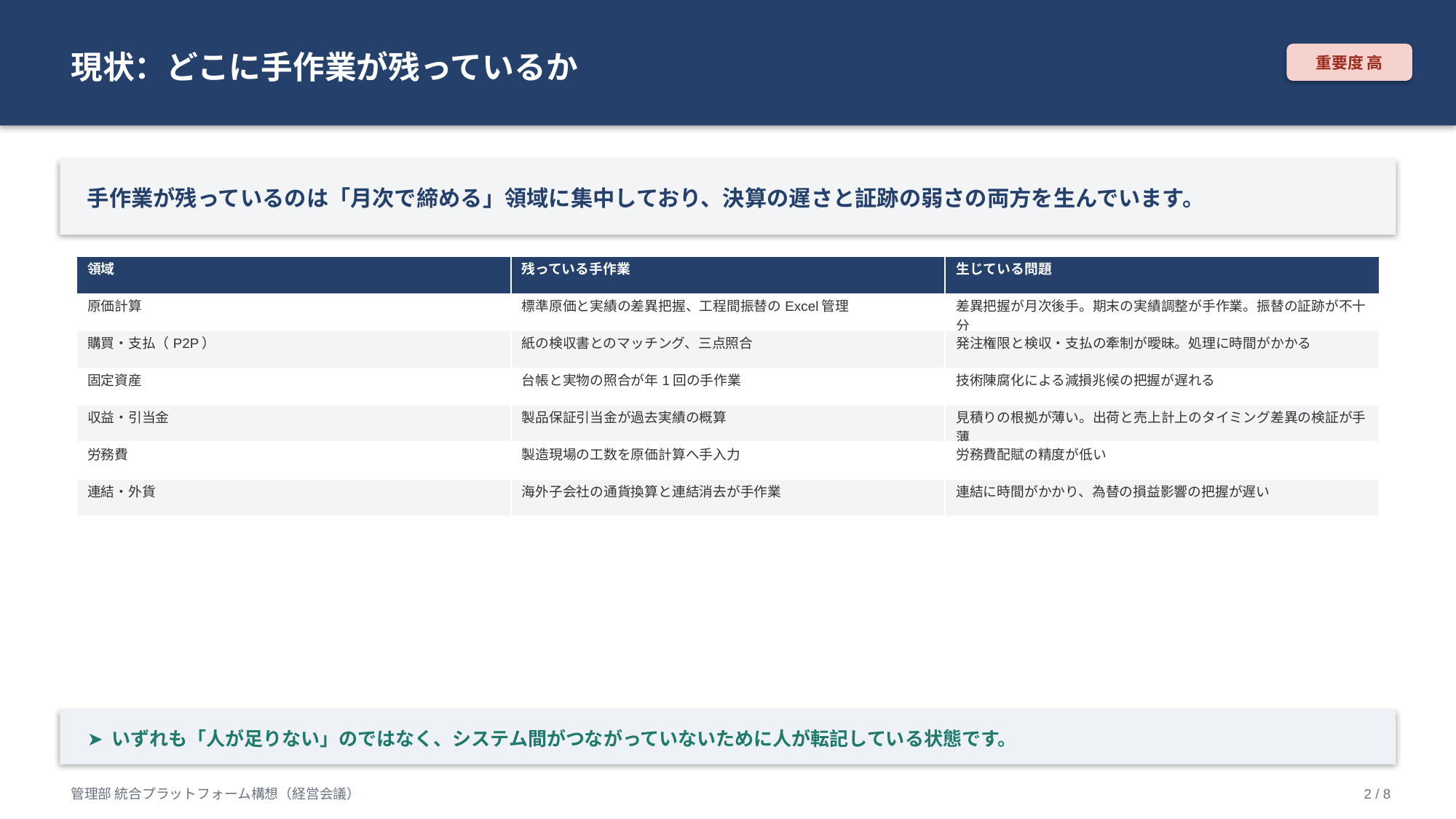

現状：どこに手作業が残っているか
重要度 高

手作業が残っているのは「月次で締める」領域に集中しており、決算の遅さと証跡の弱さの両方を生んでいます。
| 領域 | 残っている手作業 | 生じている問題 |
| --- | --- | --- |
| 原価計算 | 標準原価と実績の差異把握、工程間振替のExcel管理 | 差異把握が月次後手。期末の実績調整が手作業。振替の証跡が不十分 |
| 購買・支払（P2P） | 紙の検収書とのマッチング、三点照合 | 発注権限と検収・支払の牽制が曖昧。処理に時間がかかる |
| 固定資産 | 台帳と実物の照合が年1回の手作業 | 技術陳腐化による減損兆候の把握が遅れる |
| 収益・引当金 | 製品保証引当金が過去実績の概算 | 見積りの根拠が薄い。出荷と売上計上のタイミング差異の検証が手薄 |
| 労務費 | 製造現場の工数を原価計算へ手入力 | 労務費配賦の精度が低い |
| 連結・外貨 | 海外子会社の通貨換算と連結消去が手作業 | 連結に時間がかかり、為替の損益影響の把握が遅い |

➤ いずれも「人が足りない」のではなく、システム間がつながっていないために人が転記している状態です。
管理部 統合プラットフォーム構想（経営会議）
2 / 8